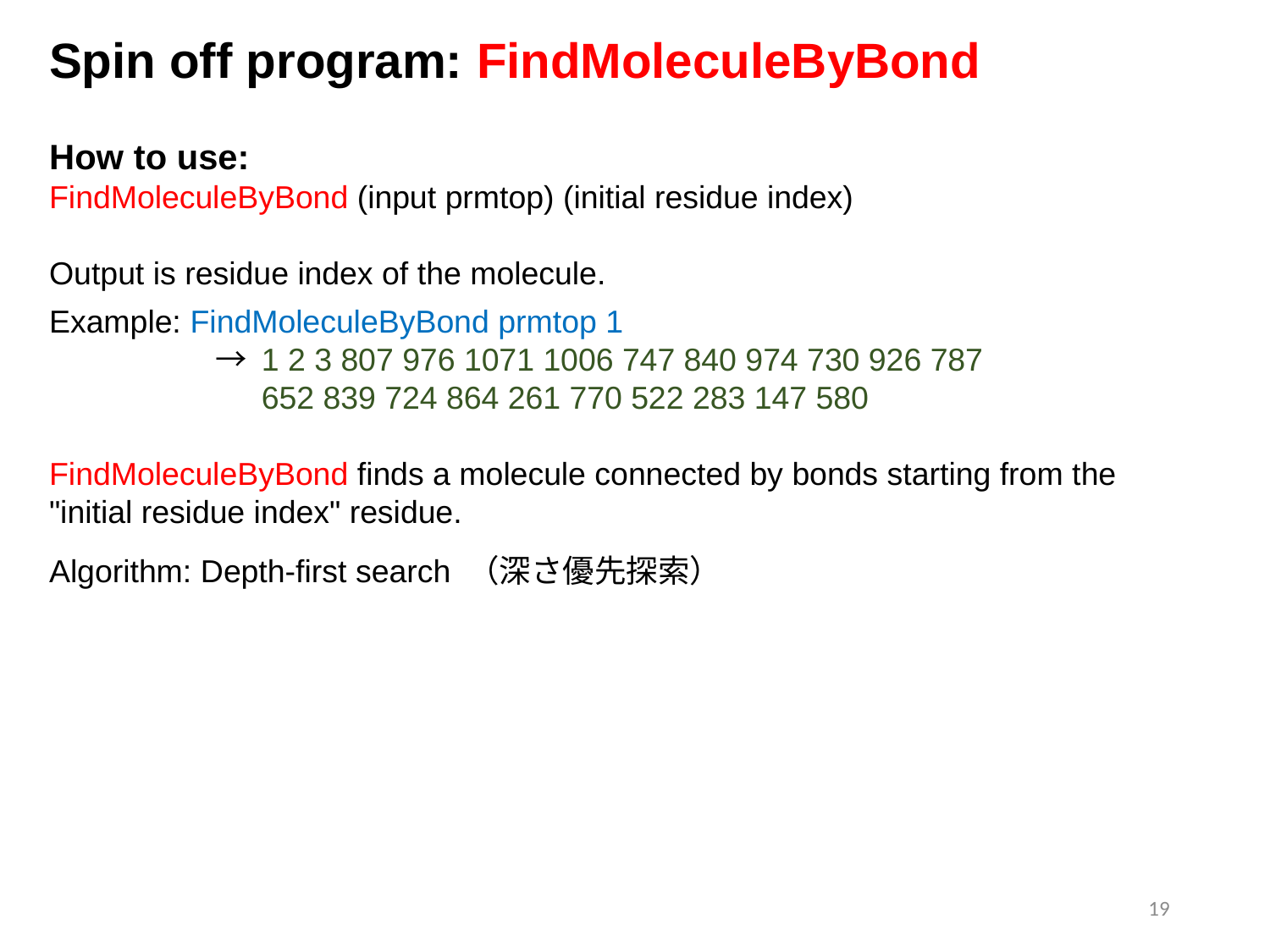

Spin off program: FindMoleculeByBond
How to use:
FindMoleculeByBond (input prmtop) (initial residue index)

Output is residue index of the molecule.
Example: FindMoleculeByBond prmtop 1
	　 → 1 2 3 807 976 1071 1006 747 840 974 730 926 787
	　　  652 839 724 864 261 770 522 283 147 580

FindMoleculeByBond finds a molecule connected by bonds starting from the "initial residue index" residue.
Algorithm: Depth-first search （深さ優先探索）
19